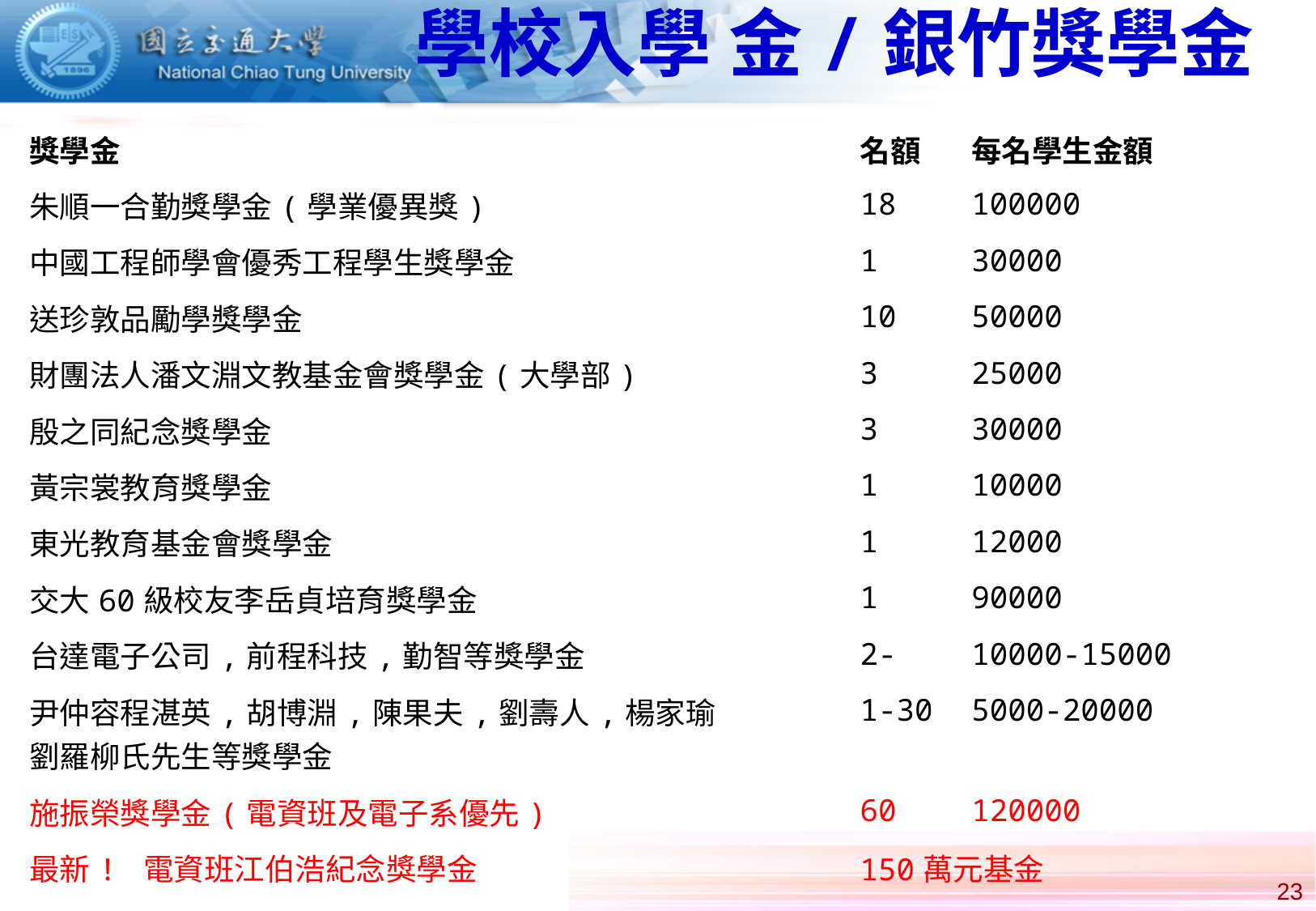

# 學校入學 金/銀竹獎學金
| 獎學金 | 名額 | 每名學生金額 |
| --- | --- | --- |
| 朱順一合勤獎學金(學業優異獎) | 18 | 100000 |
| 中國工程師學會優秀工程學生獎學金 | 1 | 30000 |
| 送珍敦品勵學獎學金 | 10 | 50000 |
| 財團法人潘文淵文教基金會獎學金(大學部) | 3 | 25000 |
| 殷之同紀念獎學金 | 3 | 30000 |
| 黃宗裳教育獎學金 | 1 | 10000 |
| 東光教育基金會獎學金 | 1 | 12000 |
| 交大60級校友李岳貞培育獎學金 | 1 | 90000 |
| 台達電子公司,前程科技,勤智等獎學金 | 2- | 10000-15000 |
| 尹仲容程湛英,胡博淵,陳果夫,劉壽人,楊家瑜 劉羅柳氏先生等獎學金 | 1-30 | 5000-20000 |
| 施振榮獎學金(電資班及電子系優先) | 60 | 120000 |
| 最新! 電資班江伯浩紀念獎學金 | 150萬元基金 |  |
|  |  |  |